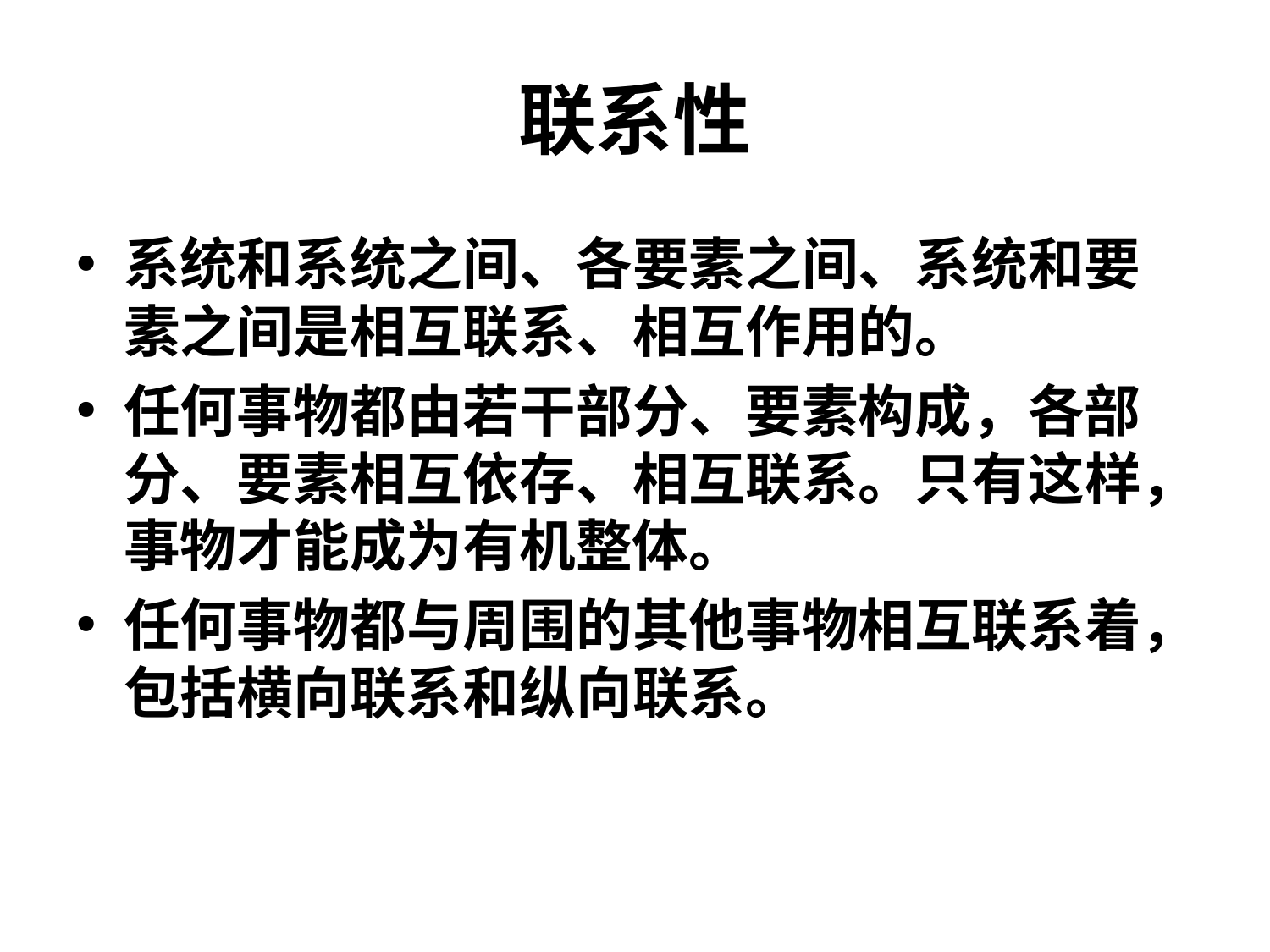

# 联系性
系统和系统之间、各要素之间、系统和要素之间是相互联系、相互作用的。
任何事物都由若干部分、要素构成，各部分、要素相互依存、相互联系。只有这样，事物才能成为有机整体。
任何事物都与周围的其他事物相互联系着，包括横向联系和纵向联系。